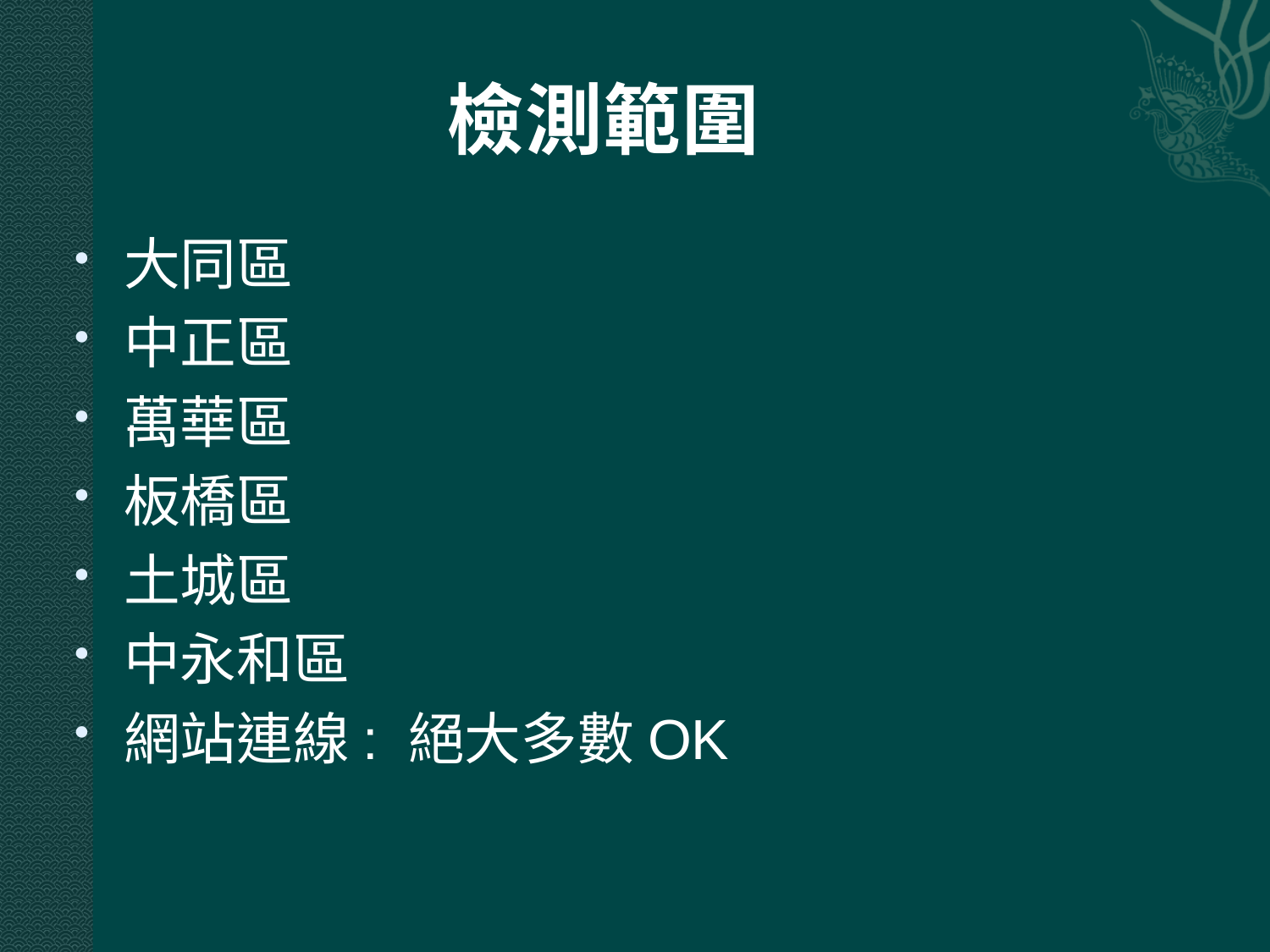

# 檢測範圍
大同區
中正區
萬華區
板橋區
土城區
中永和區
網站連線: 絕大多數OK